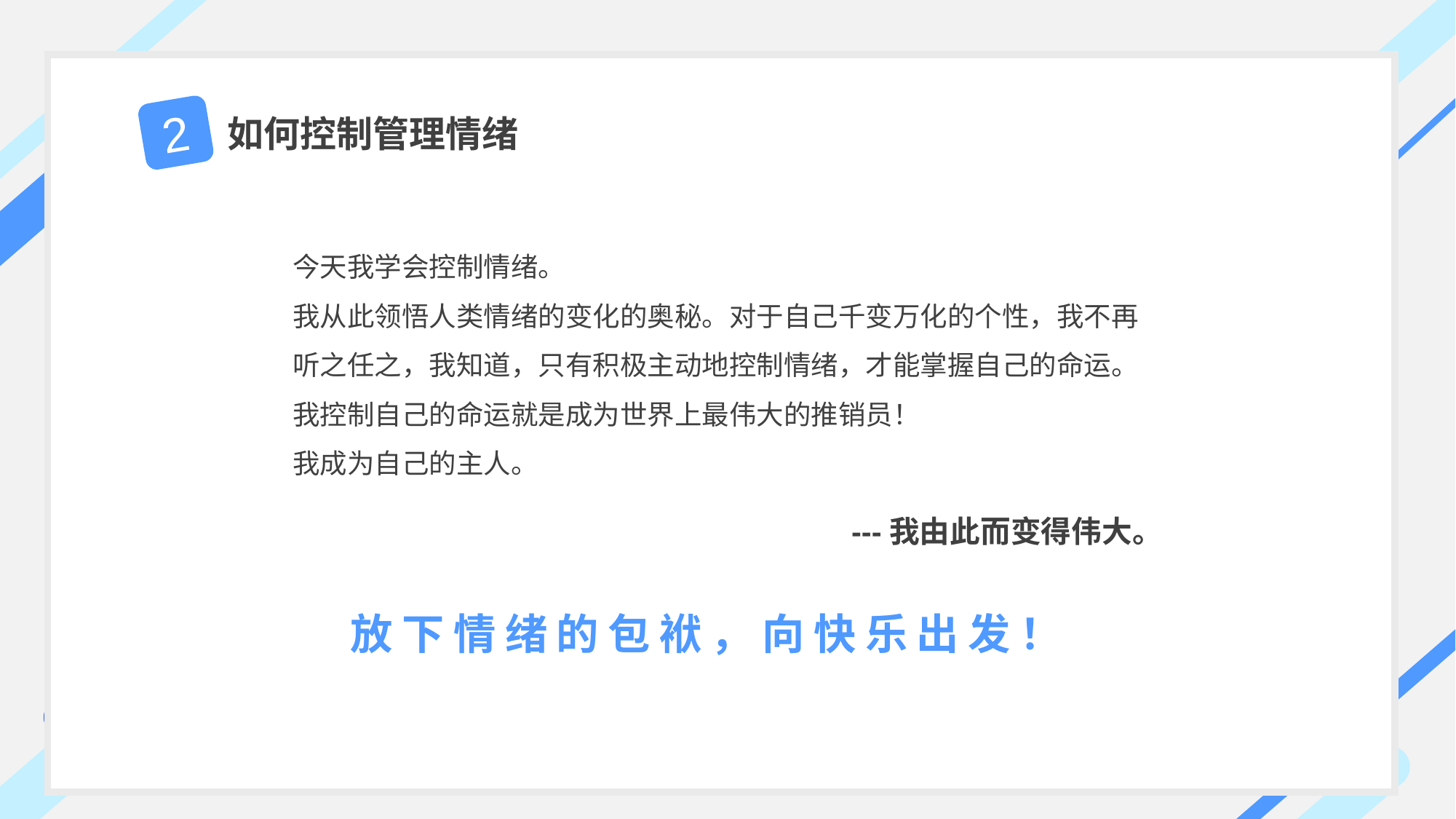

2
如何控制管理情绪
今天我学会控制情绪。
我从此领悟人类情绪的变化的奥秘。对于自己千变万化的个性，我不再听之任之，我知道，只有积极主动地控制情绪，才能掌握自己的命运。
我控制自己的命运就是成为世界上最伟大的推销员！
我成为自己的主人。
---我由此而变得伟大。
放下情绪的包袱，向快乐出发！